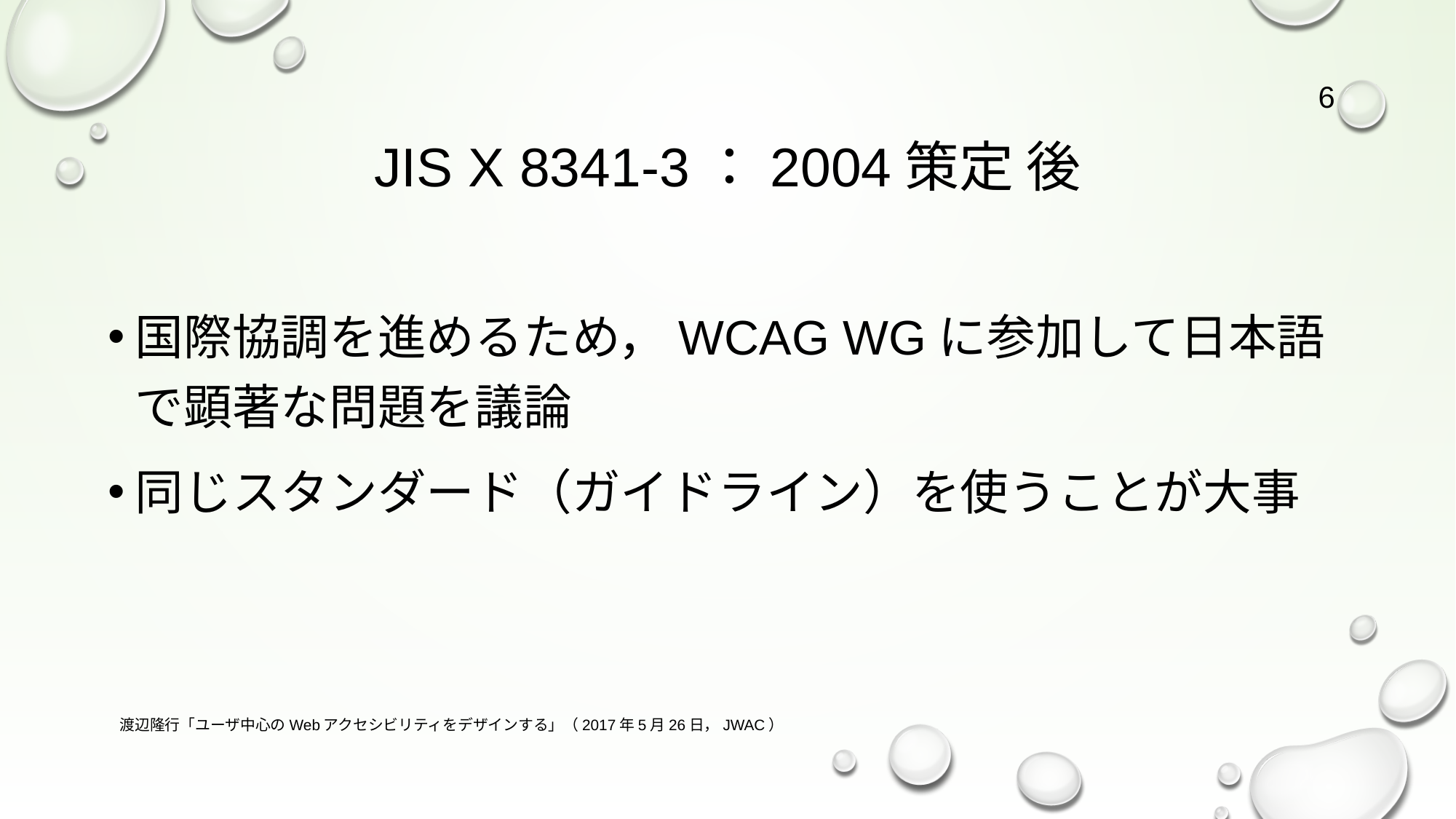

# JIS X 8341-3：2004策定 後
6
国際協調を進めるため，WCAG WGに参加して日本語で顕著な問題を議論
同じスタンダード（ガイドライン）を使うことが大事
渡辺隆行「ユーザ中心のWebアクセシビリティをデザインする」（2017年5月26日，JWAC）